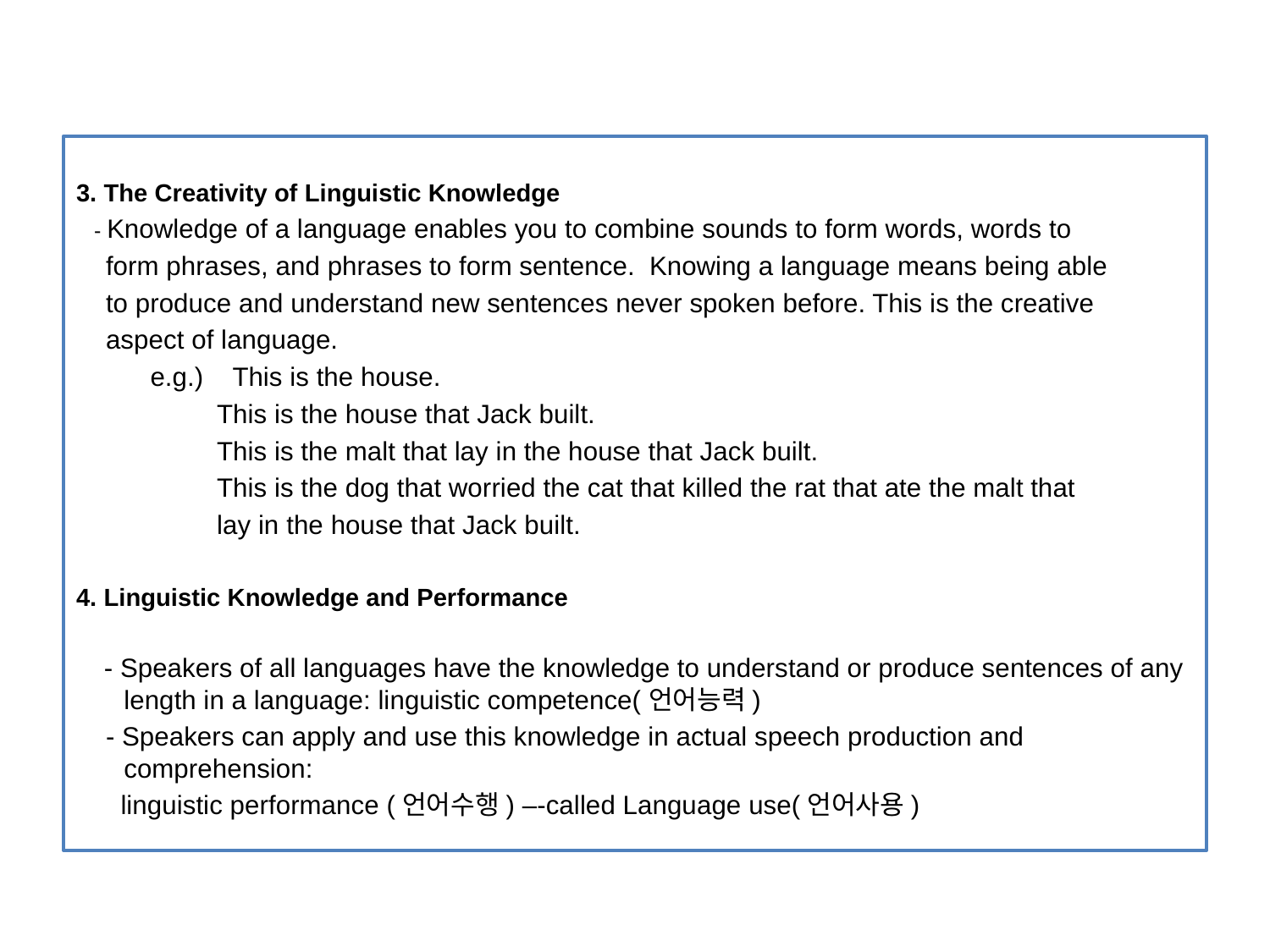

3. The Creativity of Linguistic Knowledge
   - Knowledge of a language enables you to combine sounds to form words, words to
    form phrases, and phrases to form sentence.  Knowing a language means being able
    to produce and understand new sentences never spoken before. This is the creative
    aspect of language.
          e.g.)    This is the house.
                   This is the house that Jack built.
                   This is the malt that lay in the house that Jack built.
                   This is the dog that worried the cat that killed the rat that ate the malt that
                   lay in the house that Jack built.

4. Linguistic Knowledge and Performance

    - Speakers of all languages have the knowledge to understand or produce sentences of any length in a language: linguistic competence(언어능력)
    - Speakers can apply and use this knowledge in actual speech production and comprehension:
      linguistic performance (언어수행) –-called Language use(언어사용)